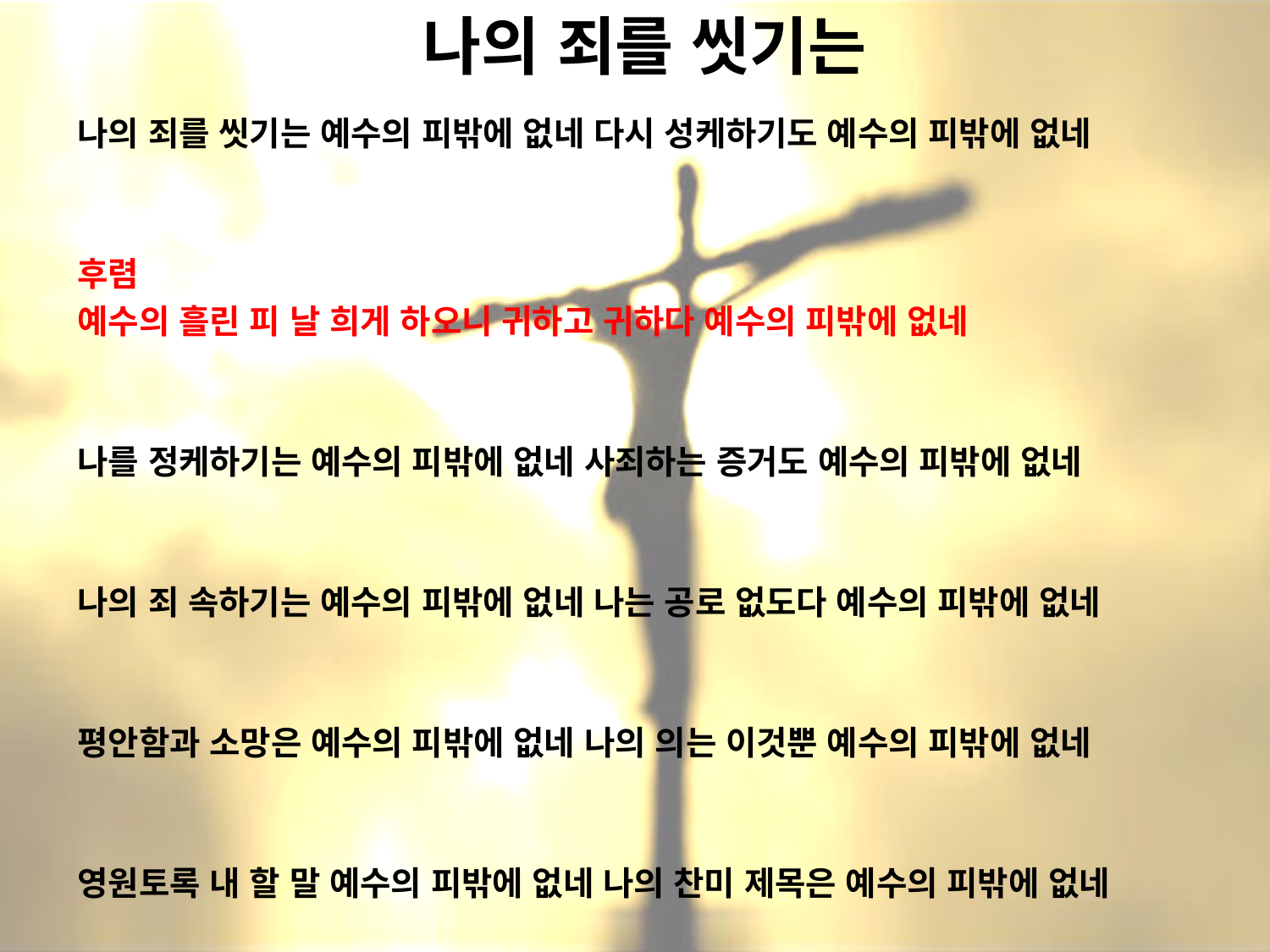

# 나의 죄를 씻기는
나의 죄를 씻기는 예수의 피밖에 없네 다시 성케하기도 예수의 피밖에 없네

후렴
예수의 흘린 피 날 희게 하오니 귀하고 귀하다 예수의 피밖에 없네

나를 정케하기는 예수의 피밖에 없네 사죄하는 증거도 예수의 피밖에 없네

나의 죄 속하기는 예수의 피밖에 없네 나는 공로 없도다 예수의 피밖에 없네

평안함과 소망은 예수의 피밖에 없네 나의 의는 이것뿐 예수의 피밖에 없네

영원토록 내 할 말 예수의 피밖에 없네 나의 찬미 제목은 예수의 피밖에 없네